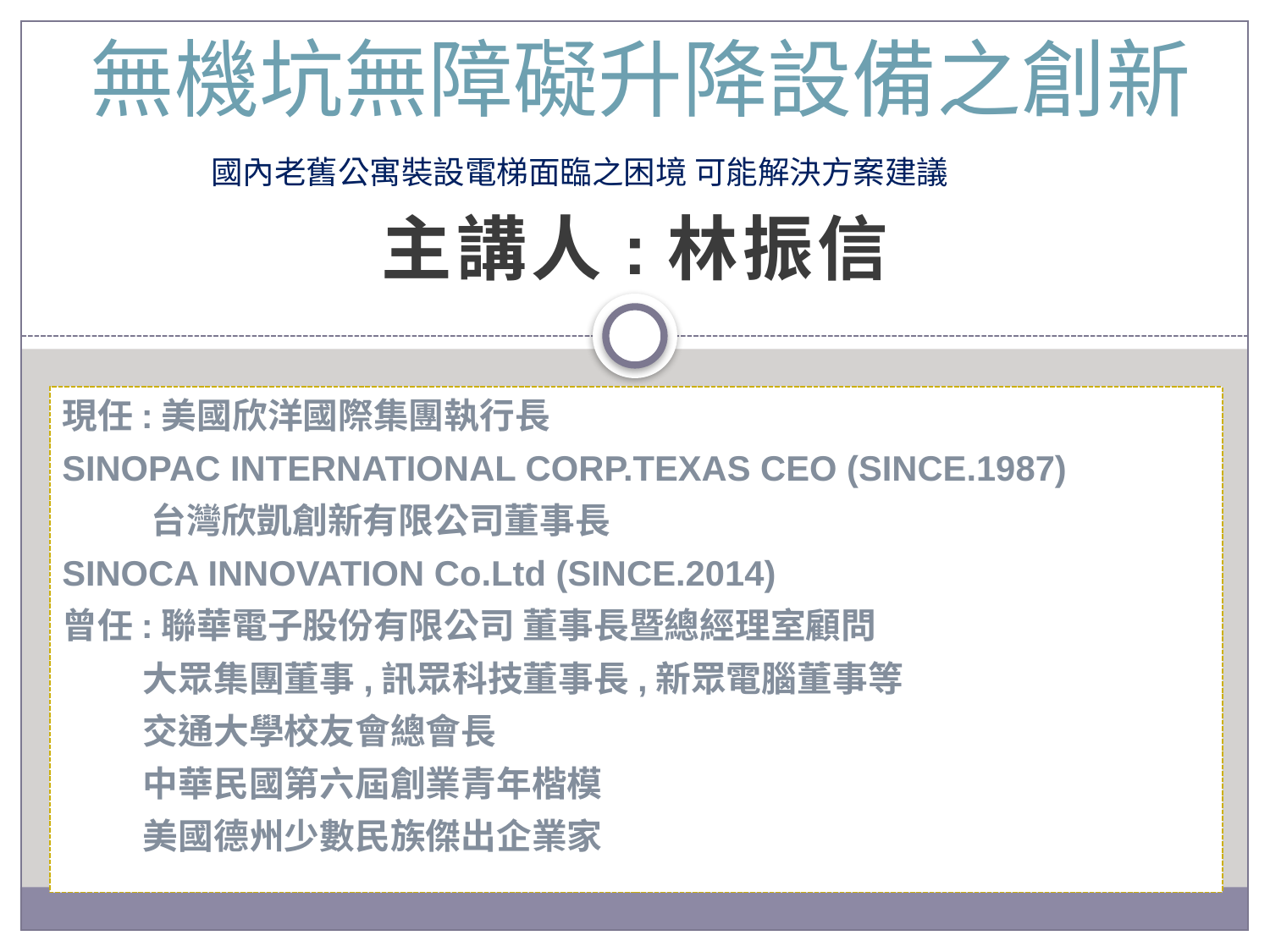

# 無機坑無障礙升降設備之創新
國內老舊公寓裝設電梯面臨之困境 可能解決方案建議
主講人:林振信
現任:美國欣洋國際集團執行長
SINOPAC INTERNATIONAL CORP.TEXAS CEO (SINCE.1987)
          台灣欣凱創新有限公司董事長
SINOCA INNOVATION Co.Ltd (SINCE.2014)
曾任:聯華電子股份有限公司 董事長暨總經理室顧問
         大眾集團董事,訊眾科技董事長,新眾電腦董事等
         交通大學校友會總會長
         中華民國第六屆創業青年楷模
         美國德州少數民族傑出企業家